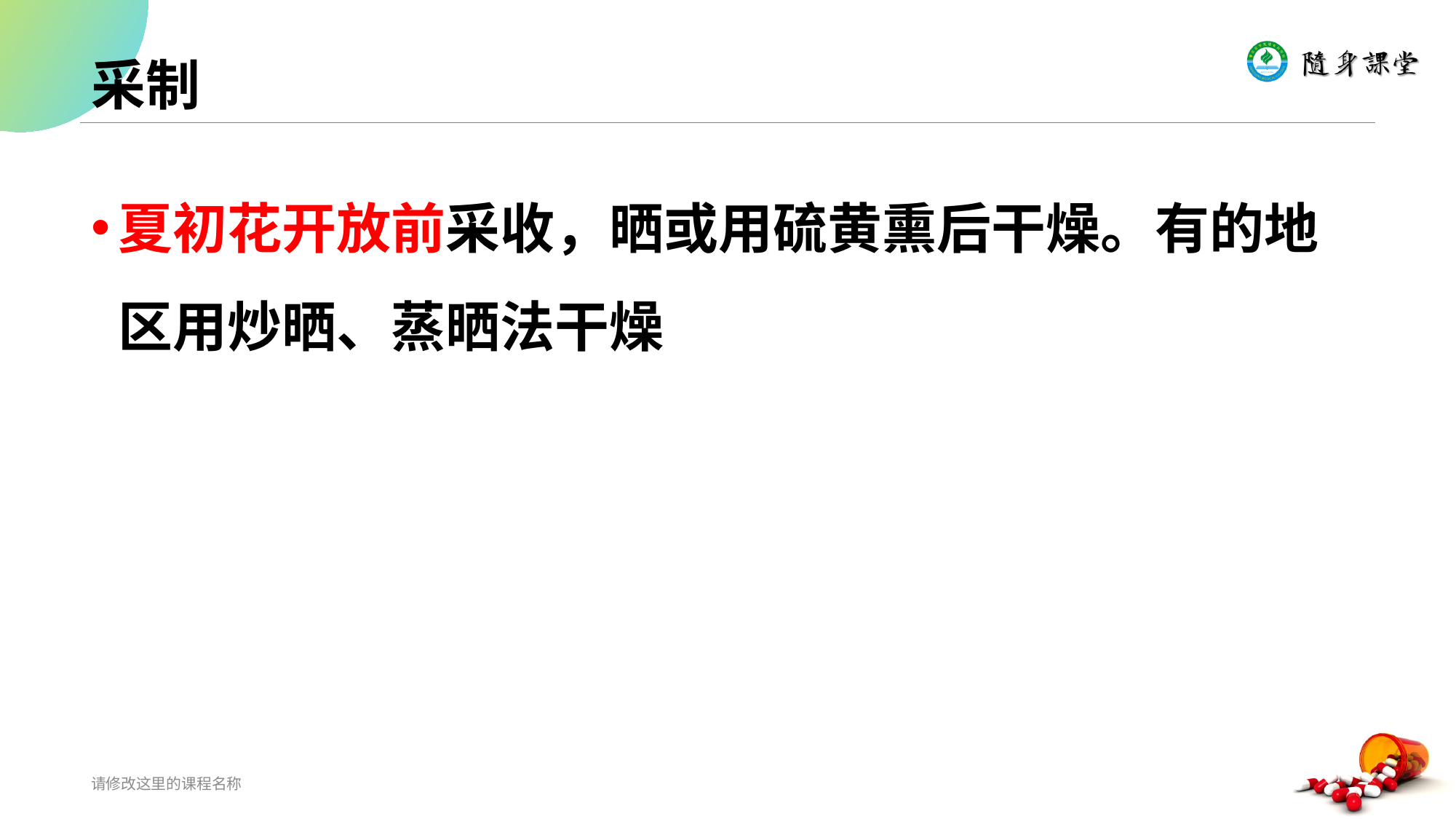

# 采制
夏初花开放前采收，晒或用硫黄熏后干燥。有的地区用炒晒、蒸晒法干燥
请修改这里的课程名称
8